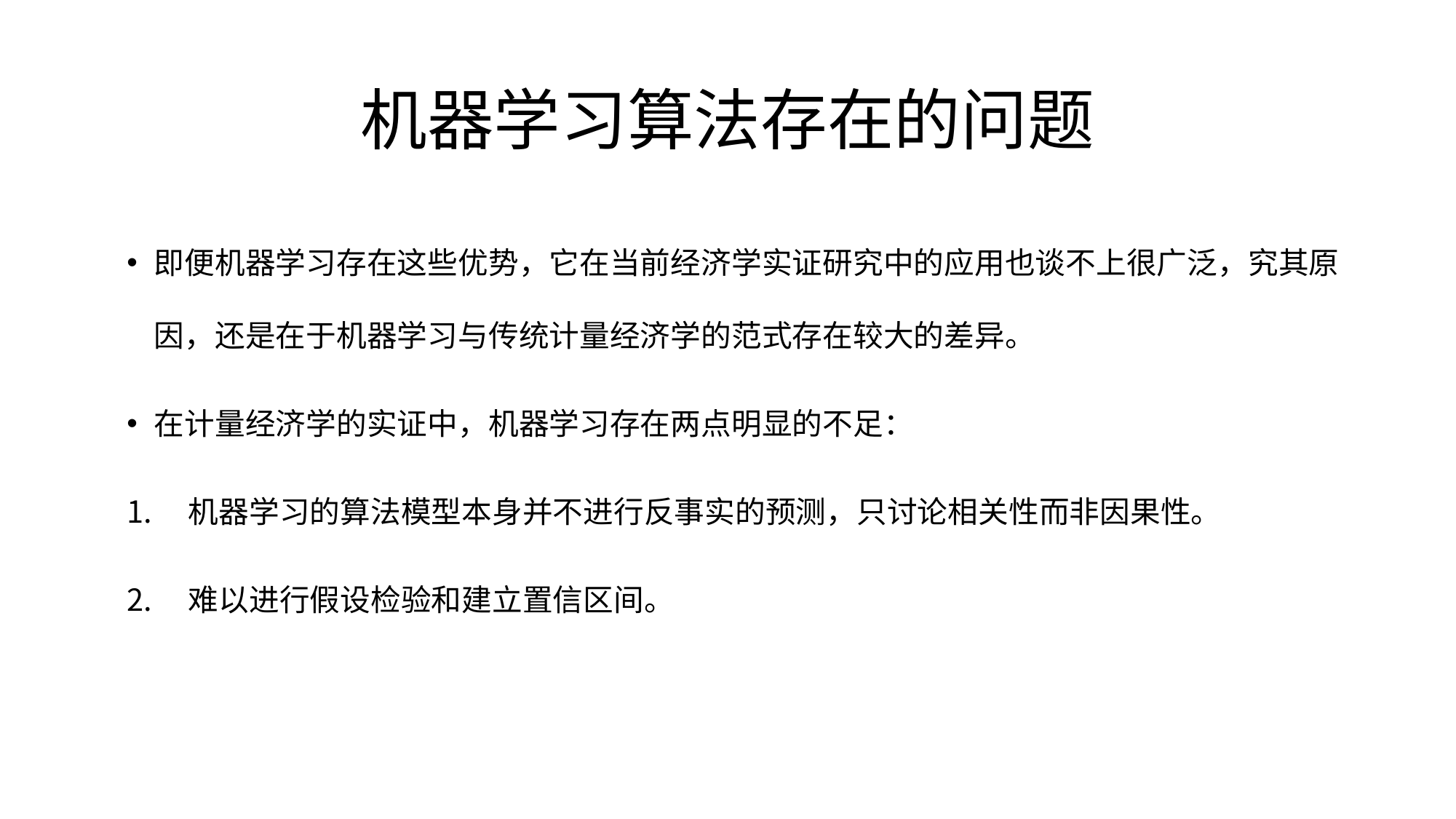

# 机器学习算法存在的问题
即便机器学习存在这些优势，它在当前经济学实证研究中的应用也谈不上很广泛，究其原因，还是在于机器学习与传统计量经济学的范式存在较大的差异。
在计量经济学的实证中，机器学习存在两点明显的不足：
机器学习的算法模型本身并不进行反事实的预测，只讨论相关性而非因果性。
难以进行假设检验和建立置信区间。